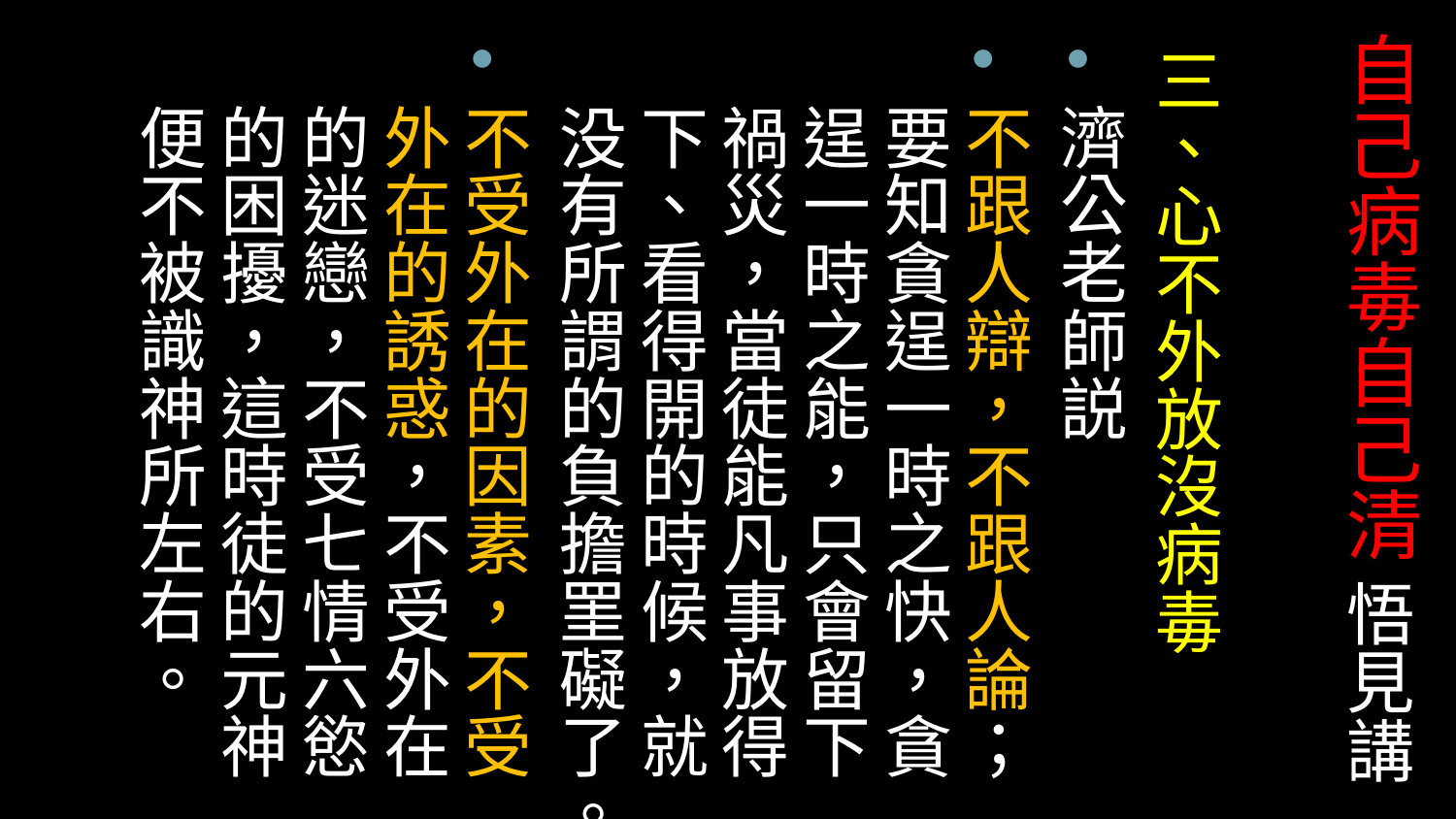

# 自己病毒自己清 悟見講
三、心不外放沒病毒
濟公老師説
不跟人辯，不跟人論；要知貪逞一時之快，貪逞一時之能，只會留下禍災，當徒能凡事放得下、看得開的時候，就没有所謂的負擔罣礙了。
不受外在的因素，不受外在的誘惑，不受外在的迷戀，不受七情六慾的困擾，這時徒的元神便不被識神所左右。